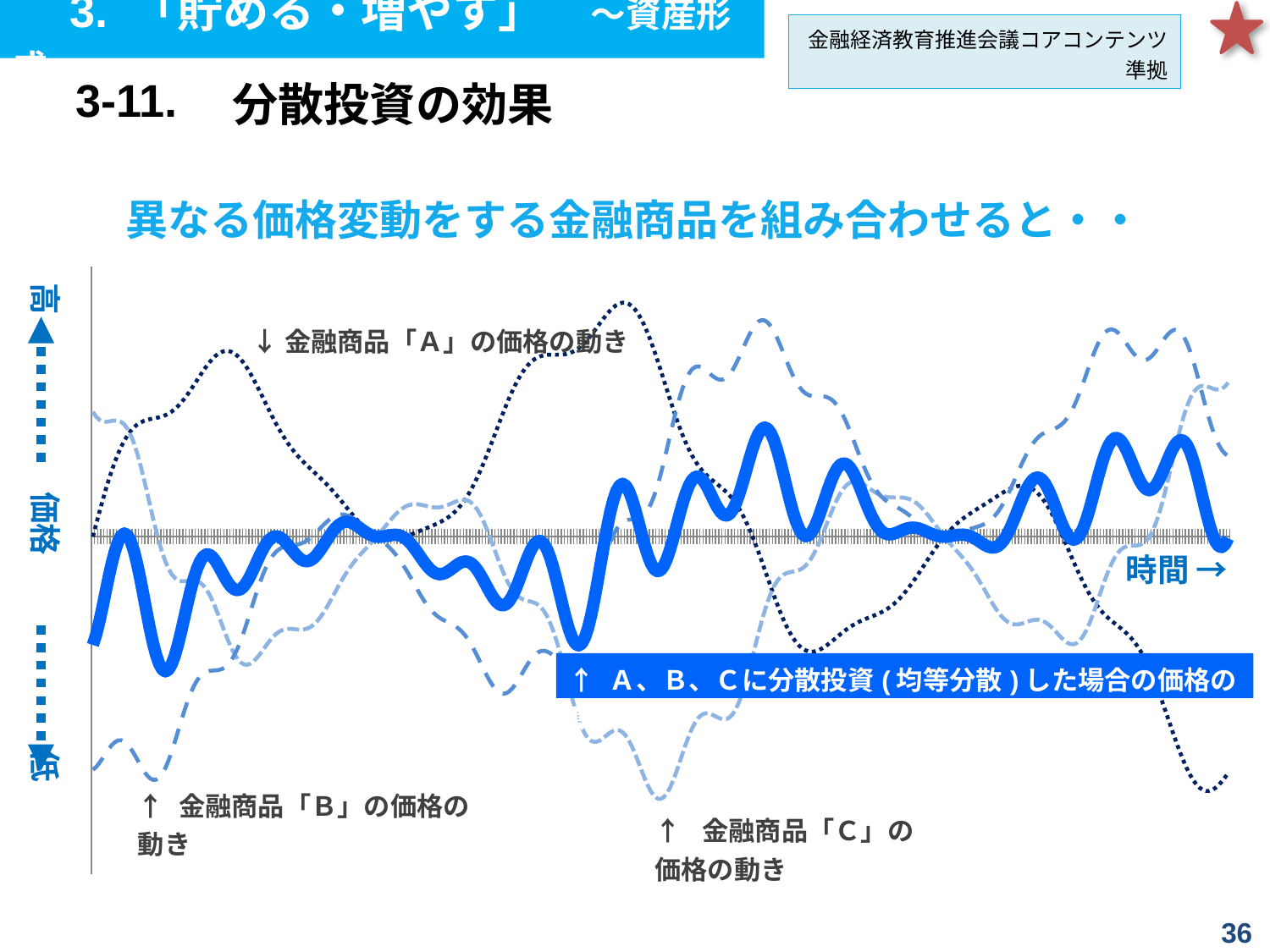

3. 「貯める・増やす」　～資産形成

金融経済教育推進会議コアコンテンツ準拠
| 3-11. | 分散投資の効果 |
| --- | --- |
異なる価格変動をする金融商品を組み合わせると・・

### Chart

| Category |  |  |  |  |  |  |  |  |  |  |  |  |  |  |  |
|---|---|---|---|---|---|---|---|---|---|---|---|---|---|---|---|
高　　　       　価格   　  　　　　低